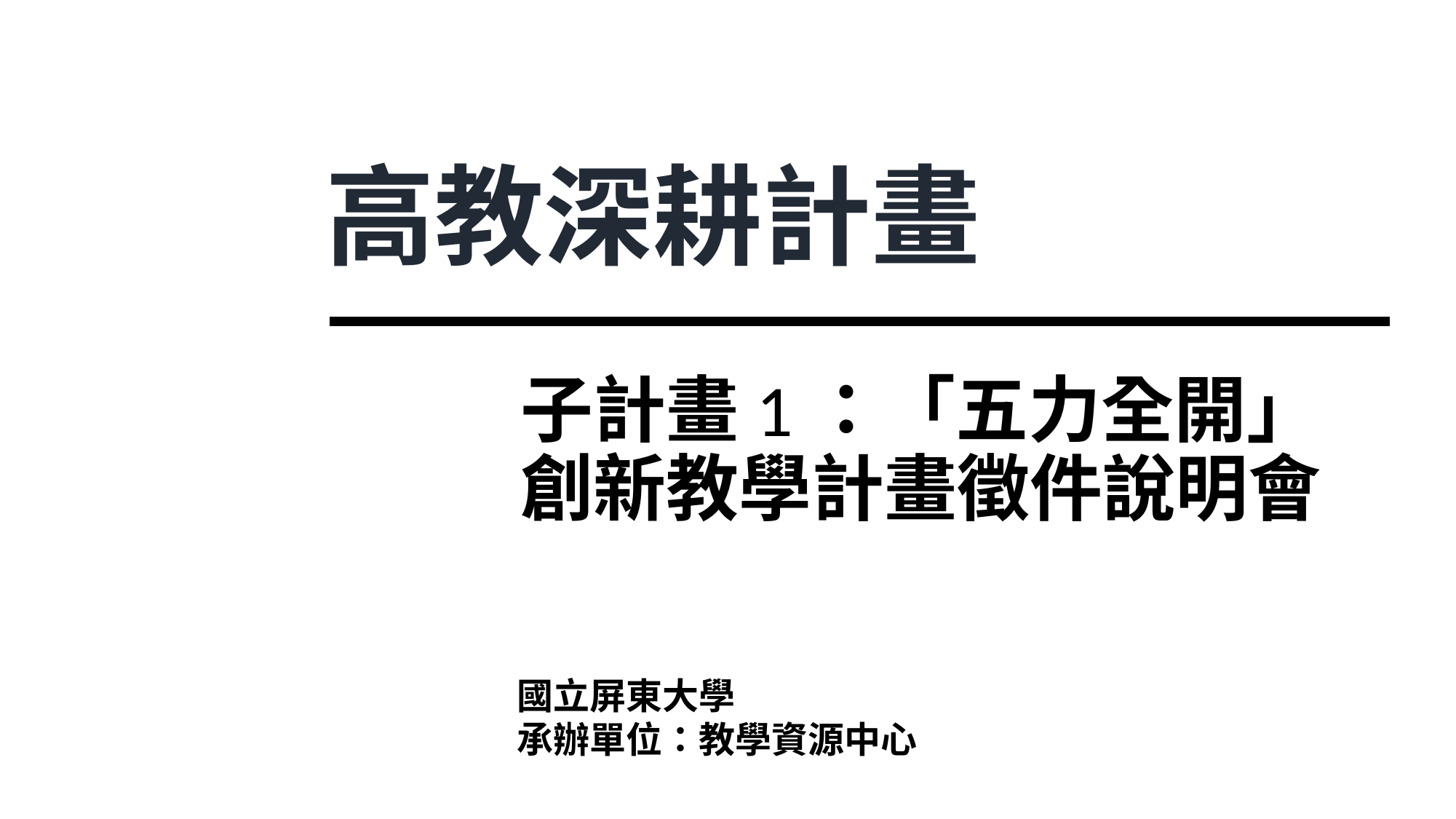

高教深耕計畫
子計畫1：「五力全開」創新教學計畫徵件說明會
國立屏東大學
承辦單位：教學資源中心